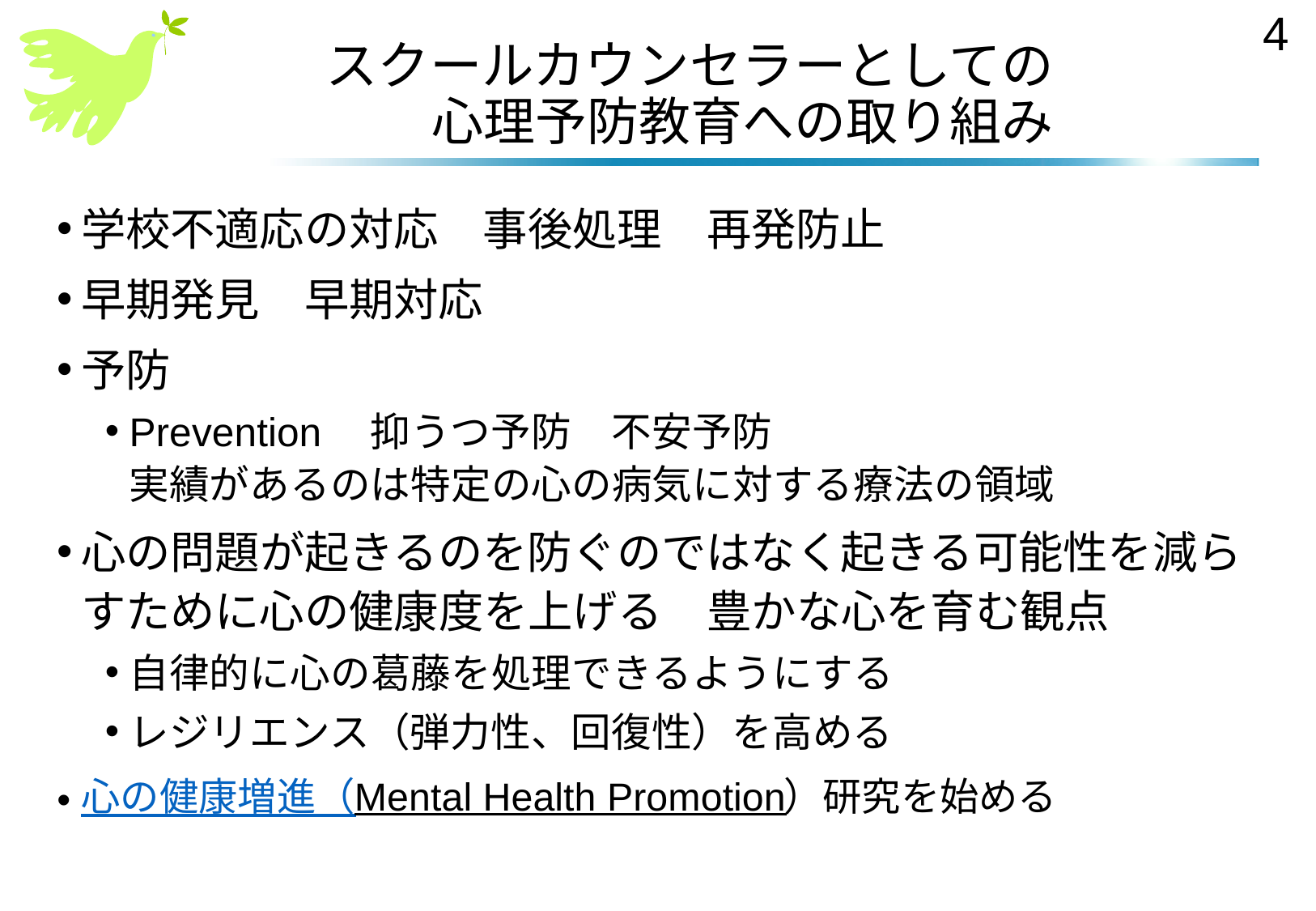

4
# スクールカウンセラーとしての 心理予防教育への取り組み
学校不適応の対応　事後処理　再発防止
早期発見　早期対応
予防
Prevention　抑うつ予防　不安予防　
実績があるのは特定の心の病気に対する療法の領域
心の問題が起きるのを防ぐのではなく起きる可能性を減らすために心の健康度を上げる　豊かな心を育む観点
自律的に心の葛藤を処理できるようにする
レジリエンス（弾力性、回復性）を高める
心の健康増進（Mental Health Promotion）研究を始める